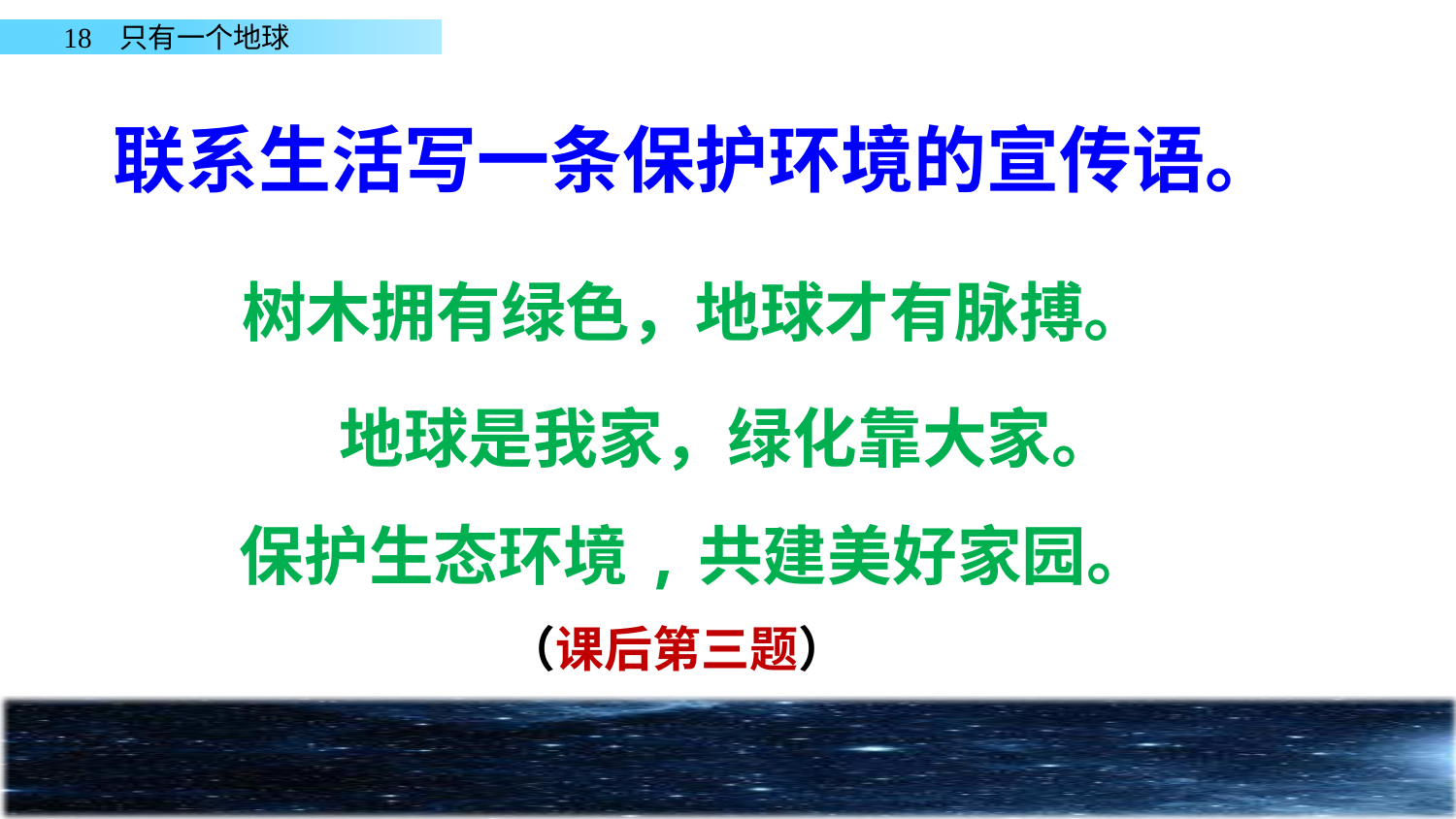

联系生活写一条保护环境的宣传语。
树木拥有绿色，地球才有脉搏。
地球是我家，绿化靠大家。
保护生态环境,共建美好家园。
（课后第三题）